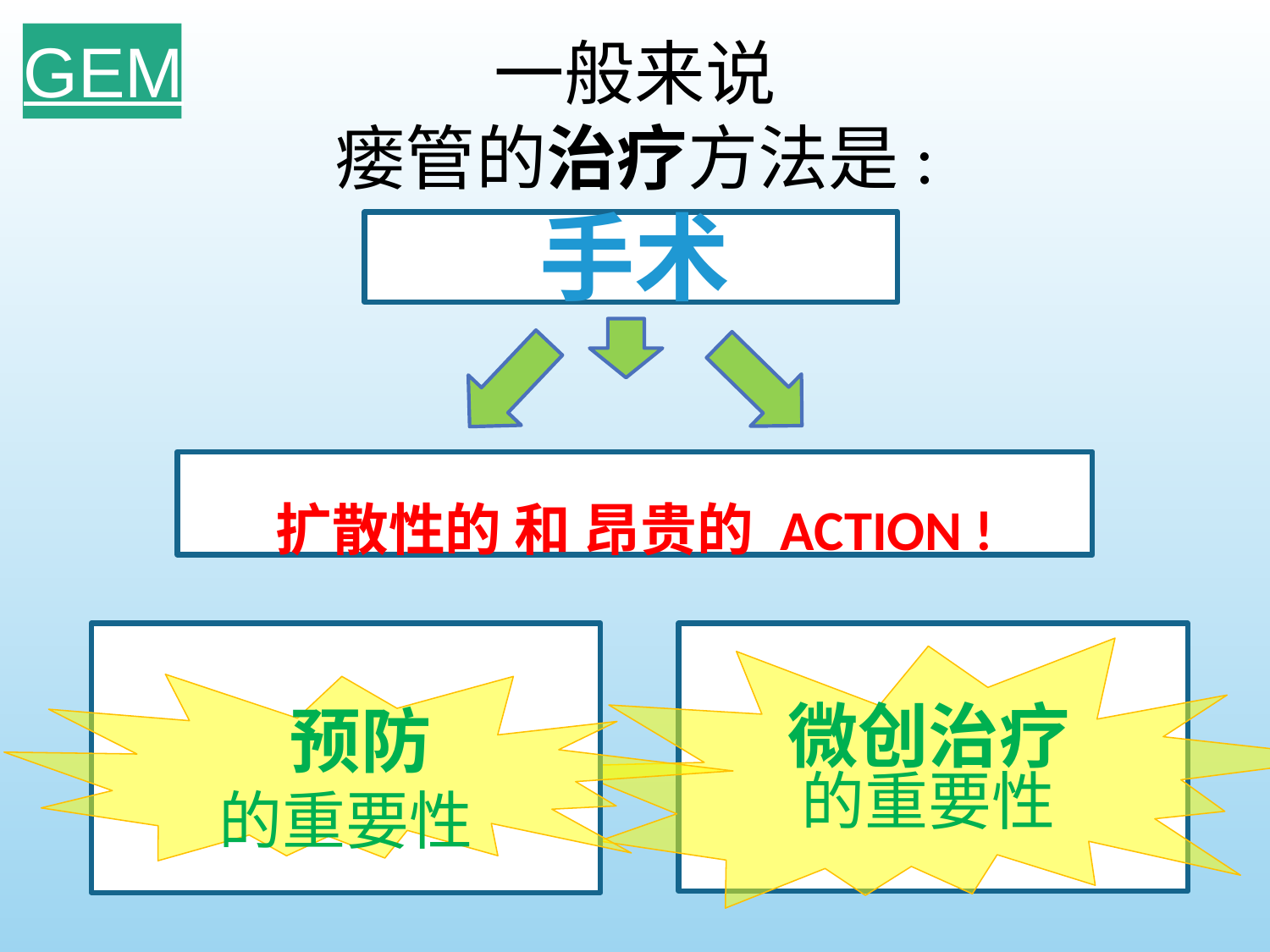

GEM

一般来说
瘘管的治疗方法是:
手术

扩散性的 和 昂贵的 ACTION !

微创治疗
的重要性
 预防
的重要性